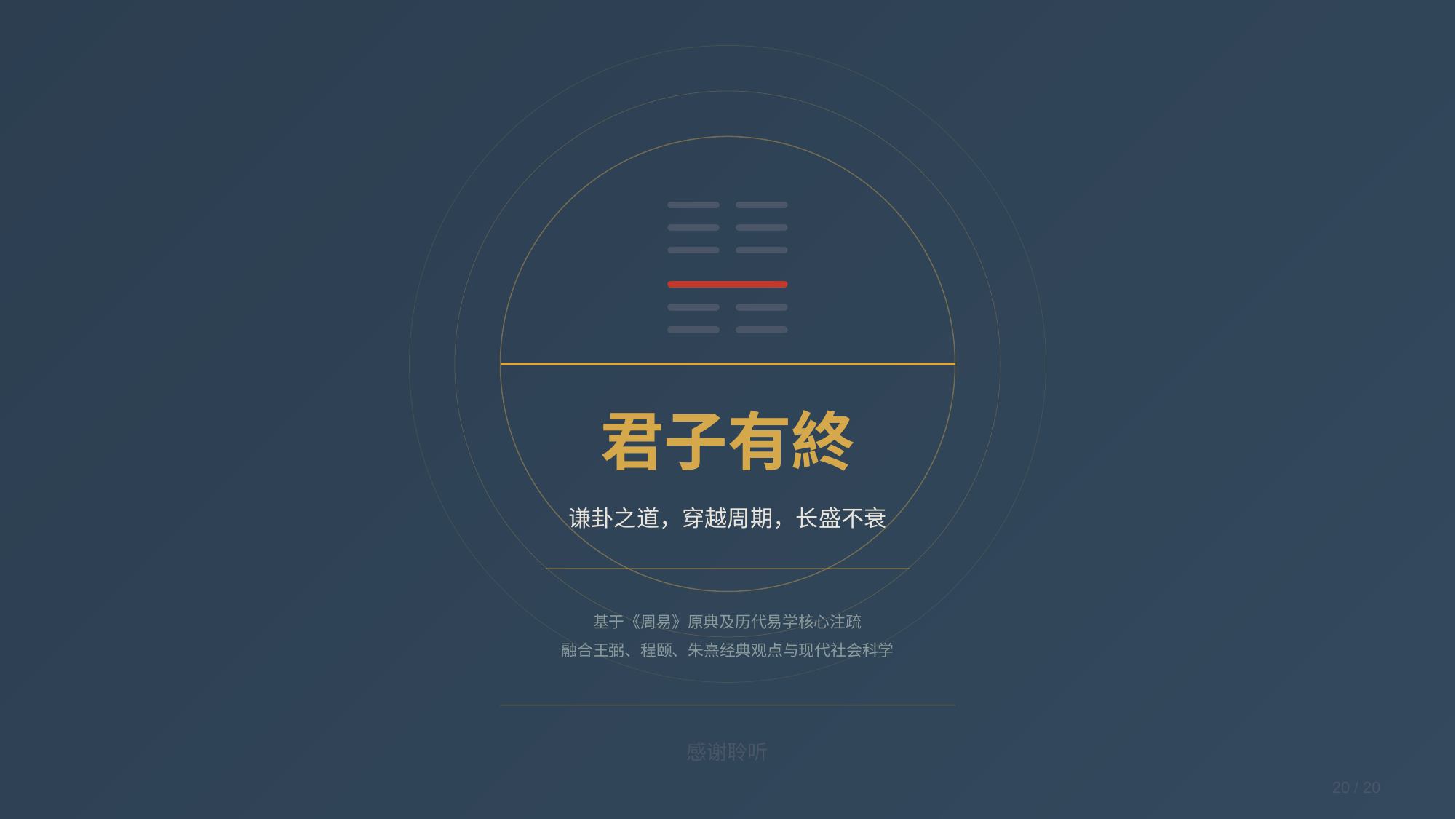

君子有終
谦卦之道，穿越周期，长盛不衰

基于《周易》原典及历代易学核心注疏
融合王弼、程颐、朱熹经典观点与现代社会科学

感谢聆听
20 / 20